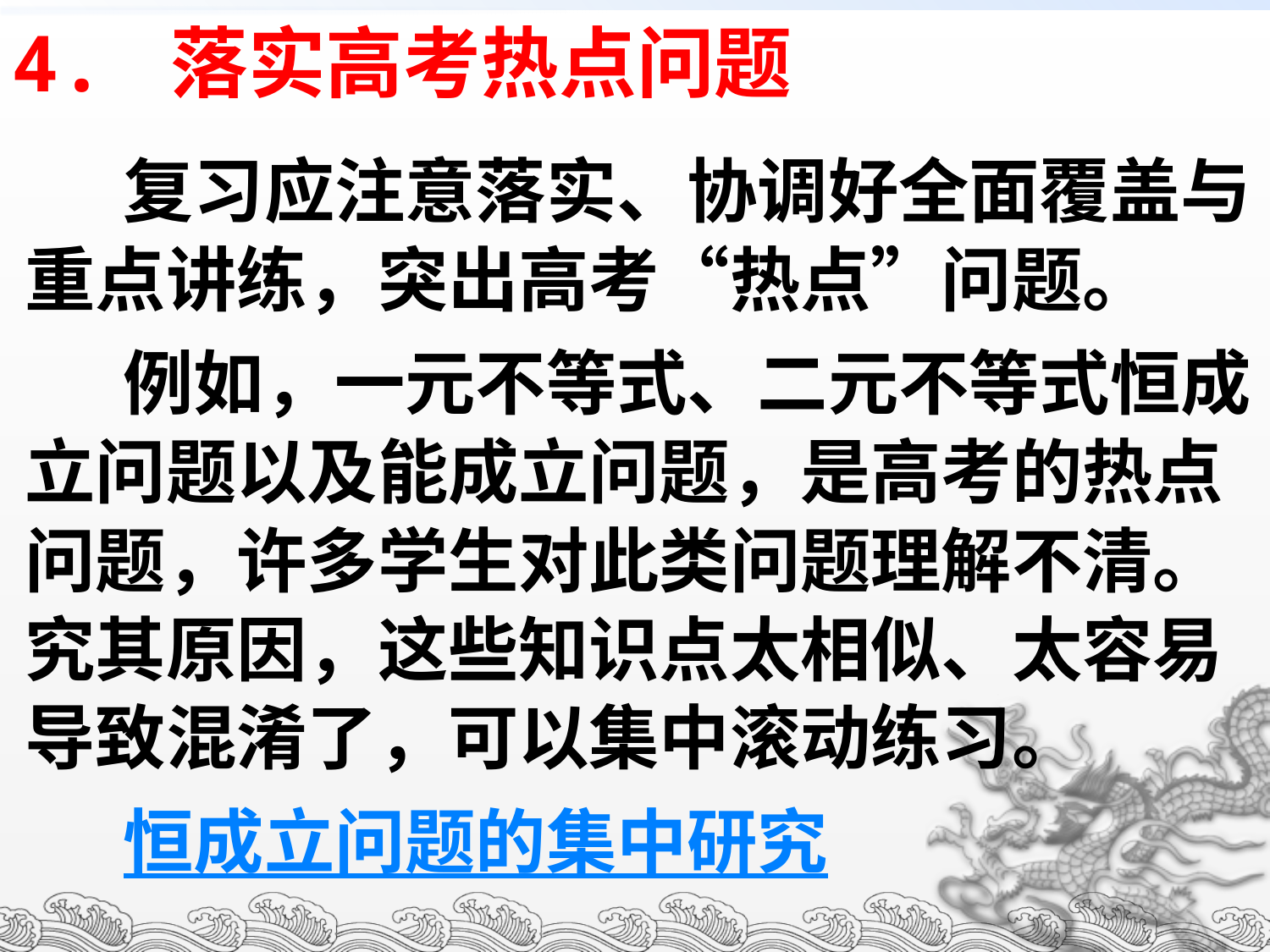

4. 落实高考热点问题

# 复习应注意落实、协调好全面覆盖与重点讲练，突出高考“热点”问题。
        例如，一元不等式、二元不等式恒成立问题以及能成立问题，是高考的热点问题，许多学生对此类问题理解不清。究其原因，这些知识点太相似、太容易导致混淆了，可以集中滚动练习。
        恒成立问题的集中研究